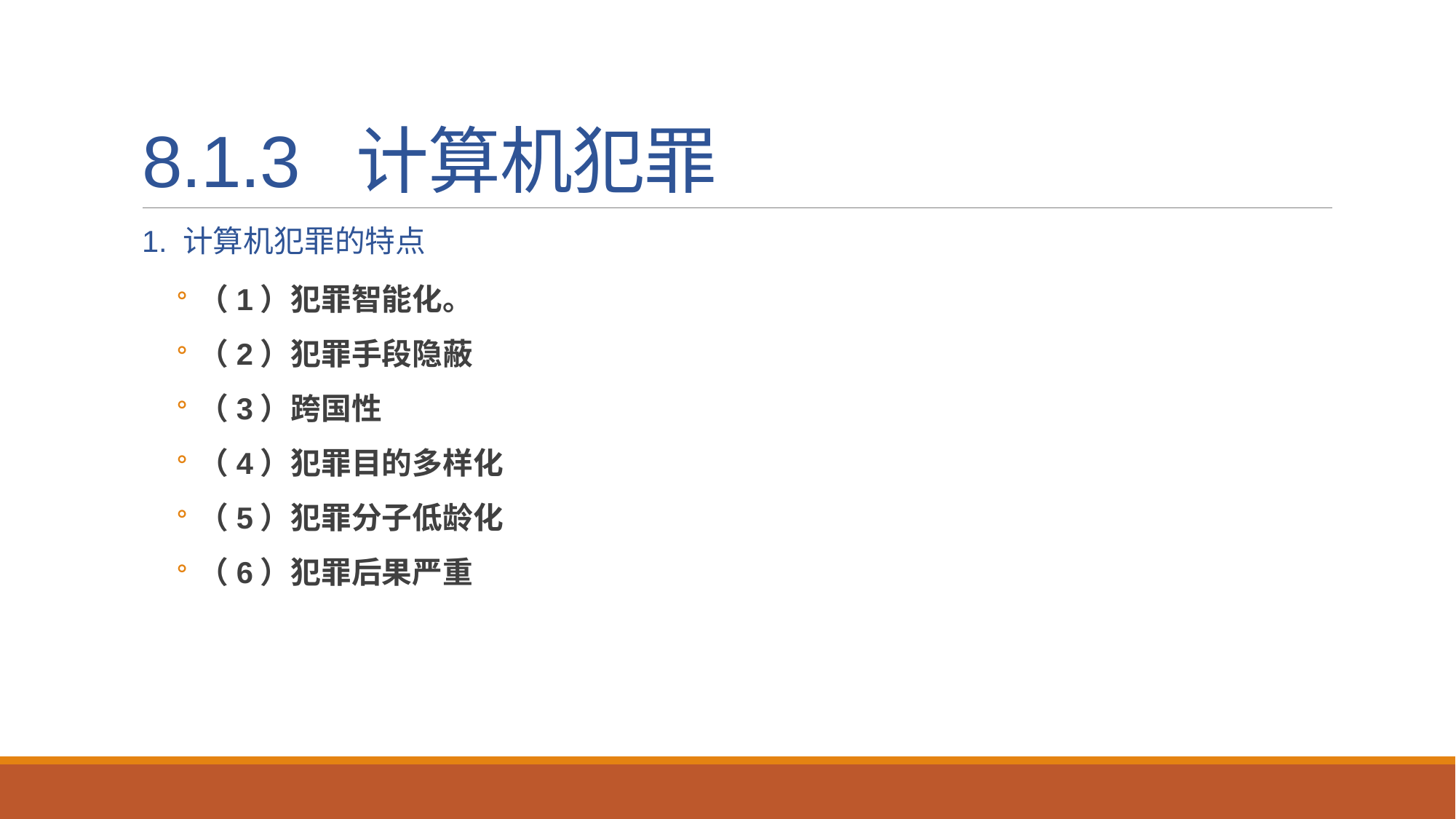

# 8.1.3  计算机犯罪
1. 计算机犯罪的特点
（1）犯罪智能化。
（2）犯罪手段隐蔽
（3）跨国性
（4）犯罪目的多样化
（5）犯罪分子低龄化
（6）犯罪后果严重